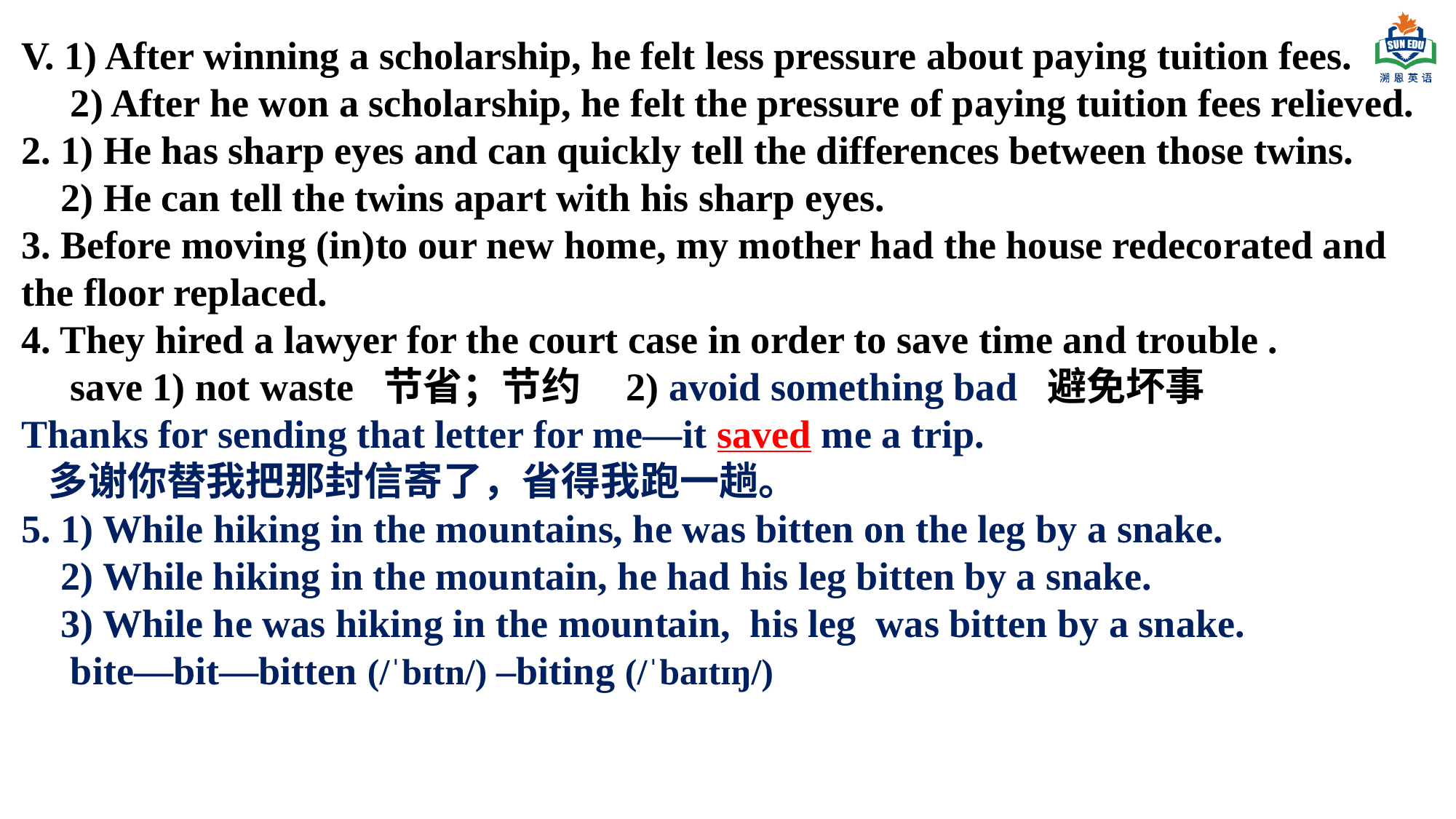

V. 1) After winning a scholarship, he felt less pressure about paying tuition fees.
     2) After he won a scholarship, he felt the pressure of paying tuition fees relieved.
2. 1) He has sharp eyes and can quickly tell the differences between those twins.
    2) He can tell the twins apart with his sharp eyes.
3. Before moving (in)to our new home, my mother had the house redecorated and the floor replaced.
4. They hired a lawyer for the court case in order to save time and trouble .
     save 1) not waste  节省；节约    2) avoid something bad  避免坏事
Thanks for sending that letter for me—it saved me a trip.
  多谢你替我把那封信寄了，省得我跑一趟。
5. 1) While hiking in the mountains, he was bitten on the leg by a snake.
    2) While hiking in the mountain, he had his leg bitten by a snake.
    3) While he was hiking in the mountain,  his leg  was bitten by a snake.
     bite—bit—bitten (/ˈbɪtn/) –biting (/ˈbaɪtɪŋ/)